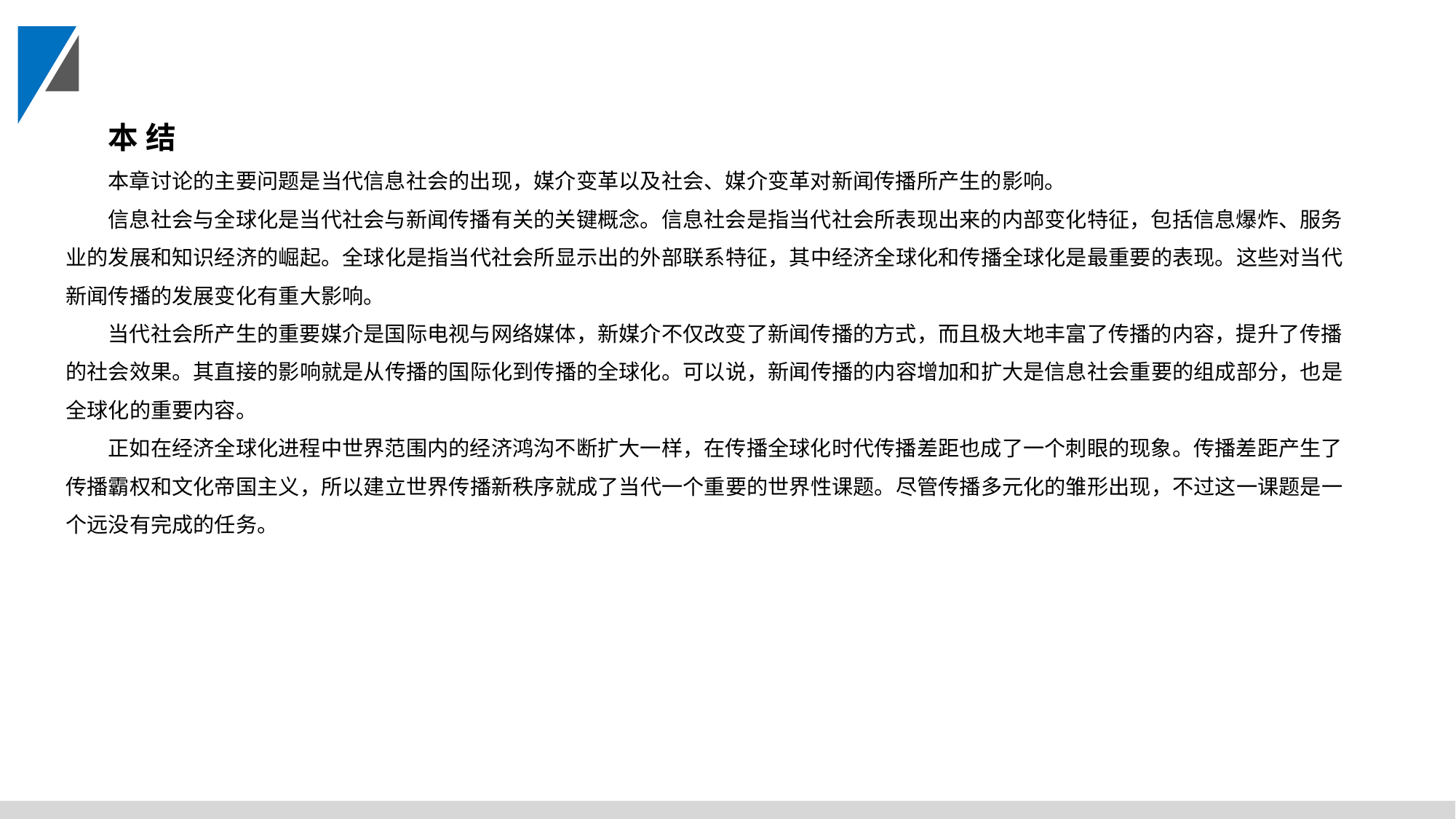

本 结
本章讨论的主要问题是当代信息社会的出现，媒介变革以及社会、媒介变革对新闻传播所产生的影响。
信息社会与全球化是当代社会与新闻传播有关的关键概念。信息社会是指当代社会所表现出来的内部变化特征，包括信息爆炸、服务业的发展和知识经济的崛起。全球化是指当代社会所显示出的外部联系特征，其中经济全球化和传播全球化是最重要的表现。这些对当代新闻传播的发展变化有重大影响。
当代社会所产生的重要媒介是国际电视与网络媒体，新媒介不仅改变了新闻传播的方式，而且极大地丰富了传播的内容，提升了传播的社会效果。其直接的影响就是从传播的国际化到传播的全球化。可以说，新闻传播的内容增加和扩大是信息社会重要的组成部分，也是全球化的重要内容。
正如在经济全球化进程中世界范围内的经济鸿沟不断扩大一样，在传播全球化时代传播差距也成了一个刺眼的现象。传播差距产生了传播霸权和文化帝国主义，所以建立世界传播新秩序就成了当代一个重要的世界性课题。尽管传播多元化的雏形出现，不过这一课题是一个远没有完成的任务。